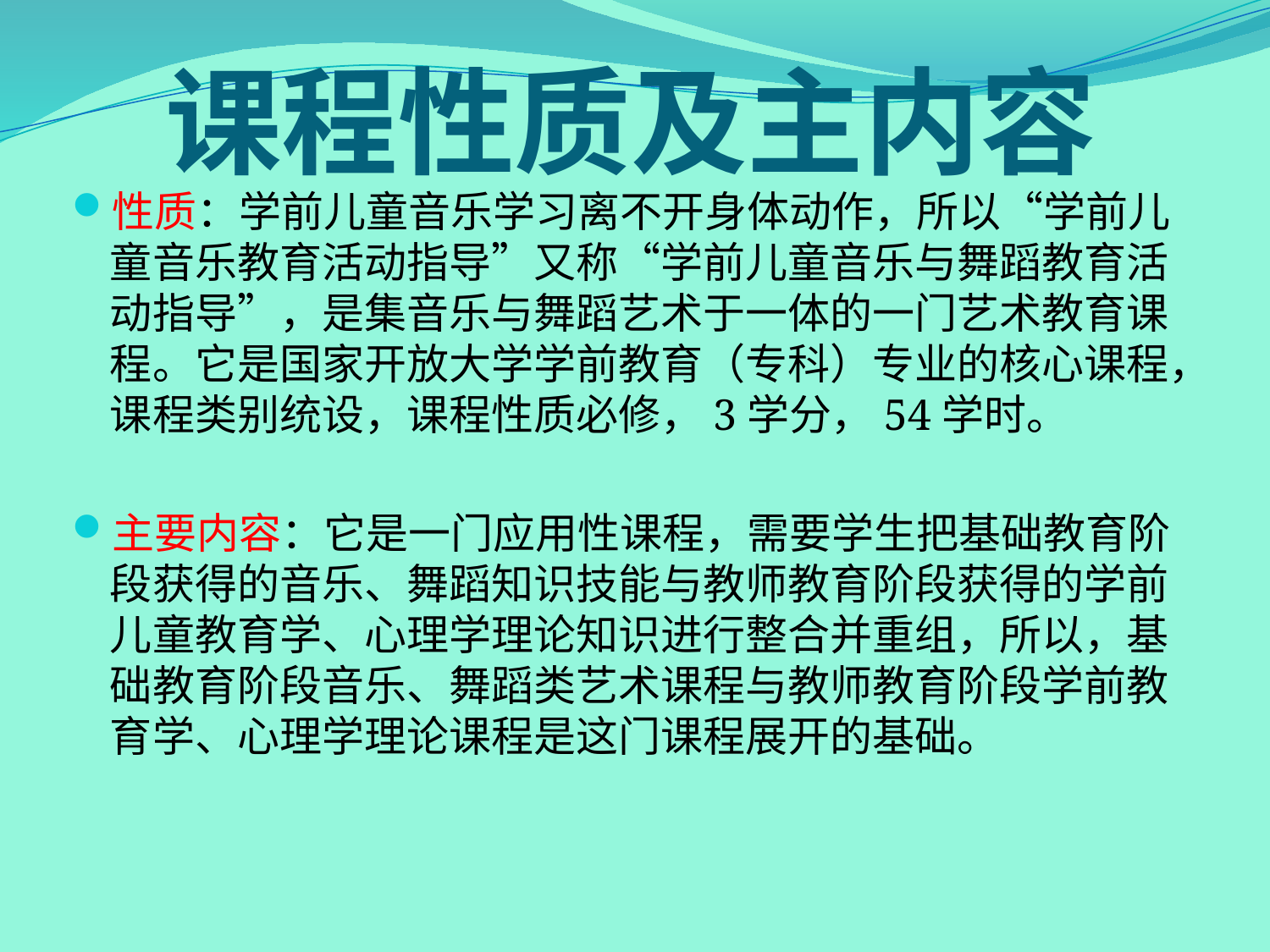

# 课程性质及主内容
性质：学前儿童音乐学习离不开身体动作，所以“学前儿童音乐教育活动指导”又称“学前儿童音乐与舞蹈教育活动指导”，是集音乐与舞蹈艺术于一体的一门艺术教育课程。它是国家开放大学学前教育（专科）专业的核心课程，课程类别统设，课程性质必修，3学分，54学时。

主要内容：它是一门应用性课程，需要学生把基础教育阶段获得的音乐、舞蹈知识技能与教师教育阶段获得的学前儿童教育学、心理学理论知识进行整合并重组，所以，基础教育阶段音乐、舞蹈类艺术课程与教师教育阶段学前教育学、心理学理论课程是这门课程展开的基础。